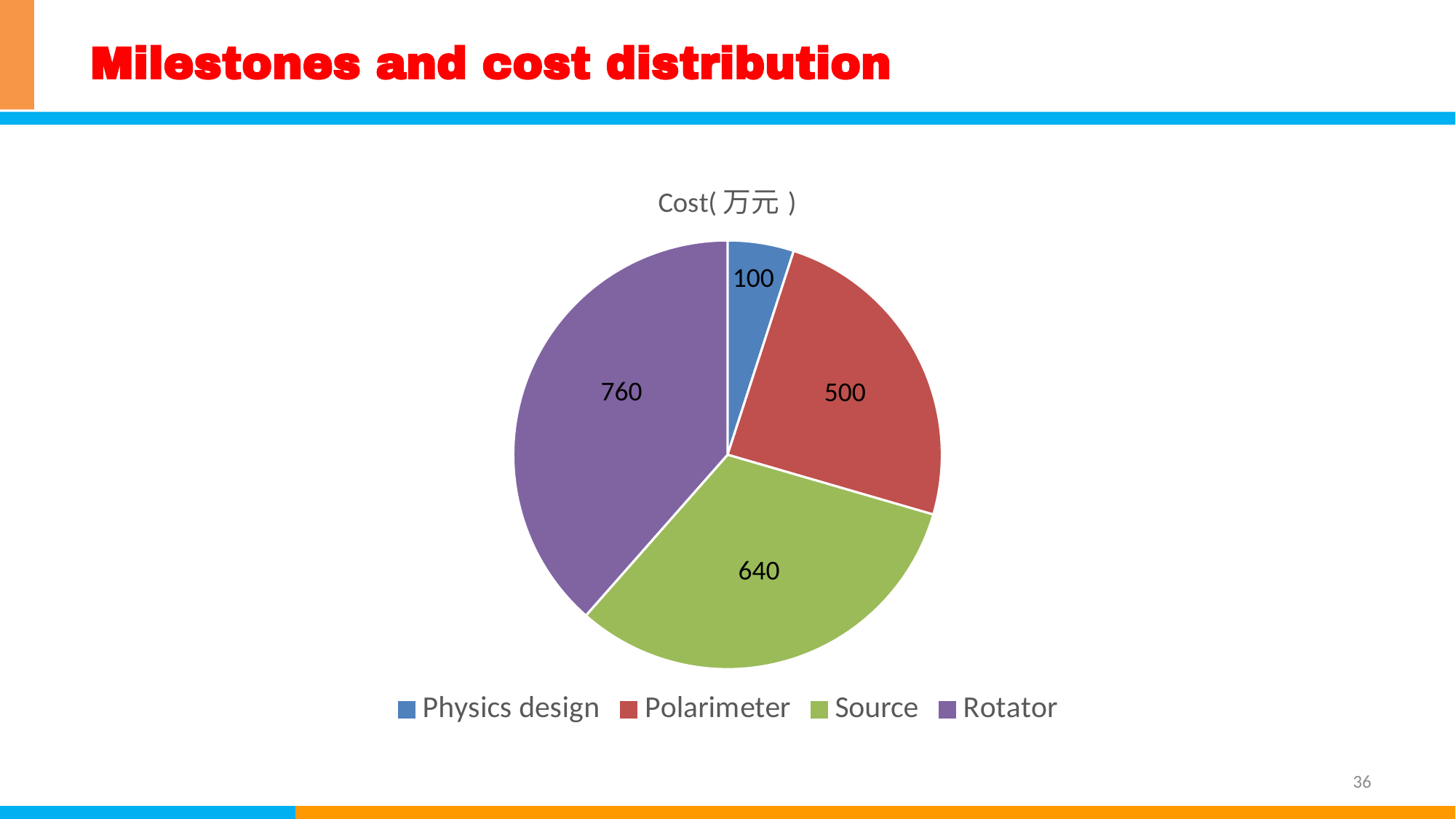

# Milestones and cost distribution

### Chart: Cost(万元)

| Category | Cost（万元） |
|---|---|
| Physics design | 100.0 |
| Polarimeter | 490.0 |
| Source | 640.0 |
| Rotator | 770.0 |
100
760
500
640
36